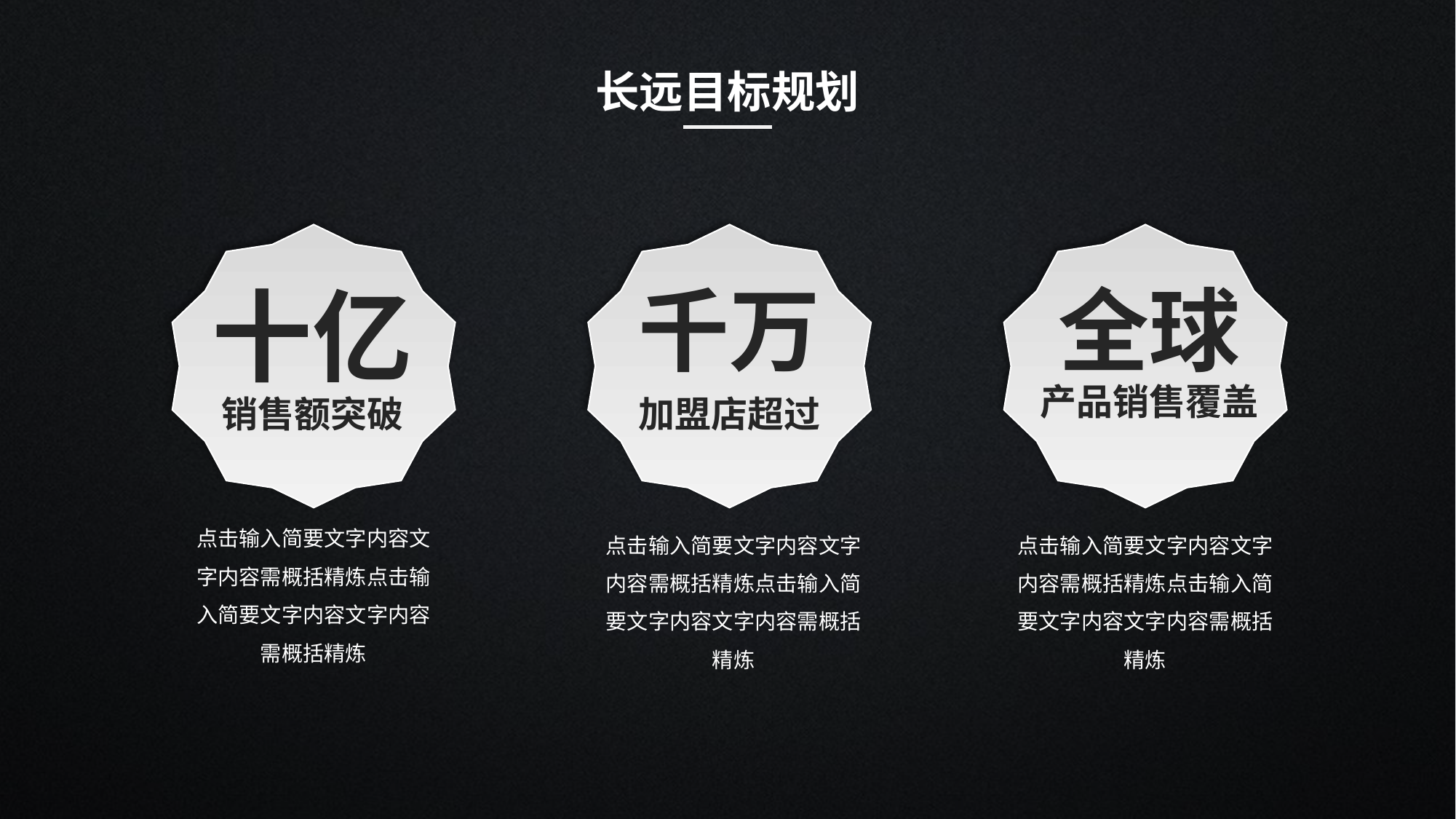

长远目标规划

十亿
千万
全球
产品销售覆盖
加盟店超过
销售额突破
点击输入简要文字内容文字内容需概括精炼点击输入简要文字内容文字内容需概括精炼
点击输入简要文字内容文字内容需概括精炼点击输入简要文字内容文字内容需概括精炼
点击输入简要文字内容文字内容需概括精炼点击输入简要文字内容文字内容需概括精炼